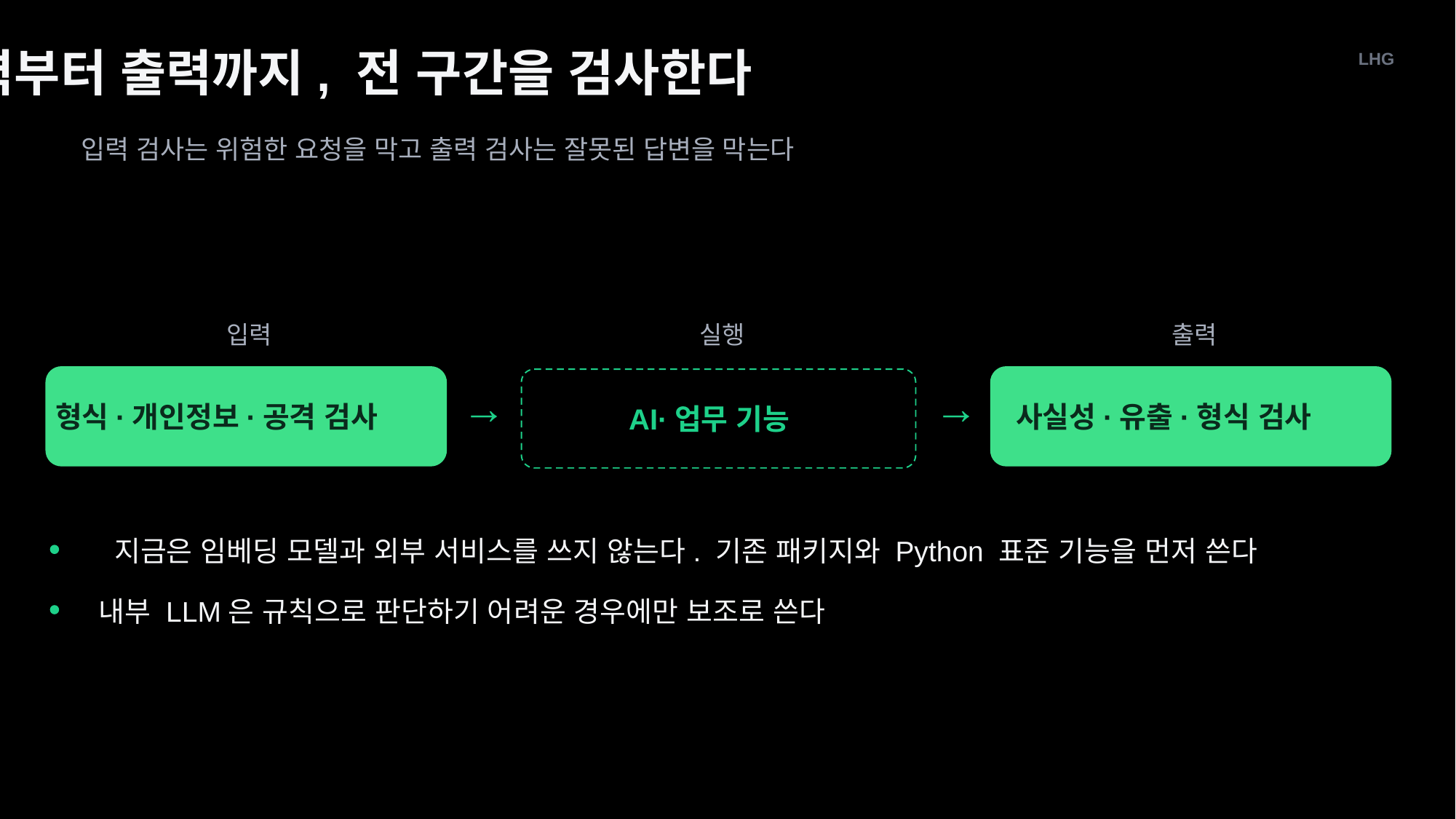

입력부터 출력까지, 전 구간을 검사한다
LHG
입력 검사는 위험한 요청을 막고 출력 검사는 잘못된 답변을 막는다
입력
실행
출력

→
→
형식·개인정보·공격 검사
사실성·유출·형식 검사
AI·업무 기능

지금은 임베딩 모델과 외부 서비스를 쓰지 않는다. 기존 패키지와 Python 표준 기능을 먼저 쓴다

내부 LLM은 규칙으로 판단하기 어려운 경우에만 보조로 쓴다